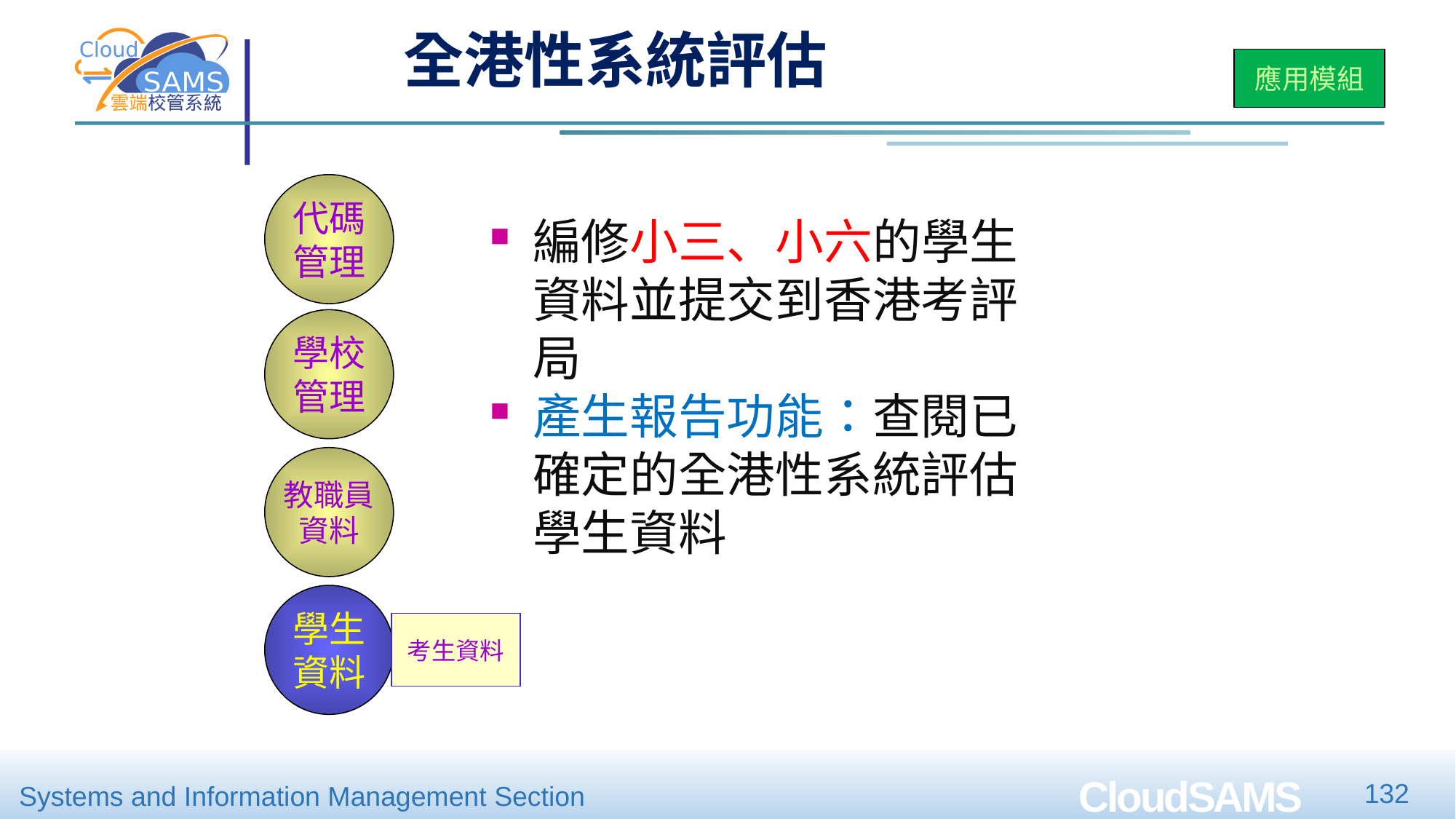

全港性系統評估
應用模組
代碼
管理
學校
管理
教職員
資料
學生
資料
考生資料
編修小三、小六的學生資料並提交到香港考評局
產生報告功能：查閱已確定的全港性系統評估學生資料
132